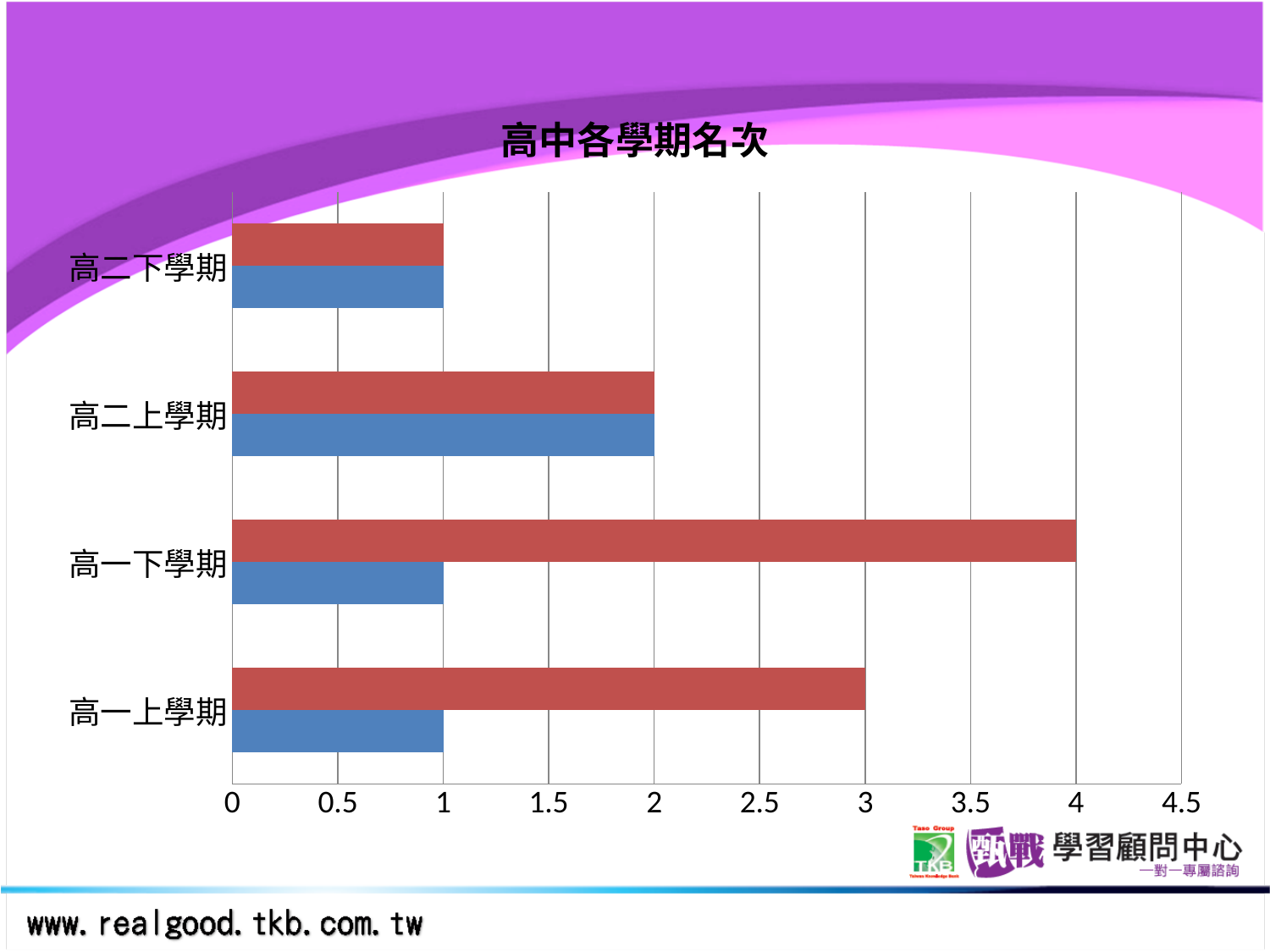

### Chart: 高中各學期名次

| Category | 班排 | 系排 |
|---|---|---|
| 高一上學期 | 1.0 | 3.0 |
| 高一下學期 | 1.0 | 4.0 |
| 高二上學期 | 2.0 | 2.0 |
| 高二下學期 | 1.0 | 1.0 |